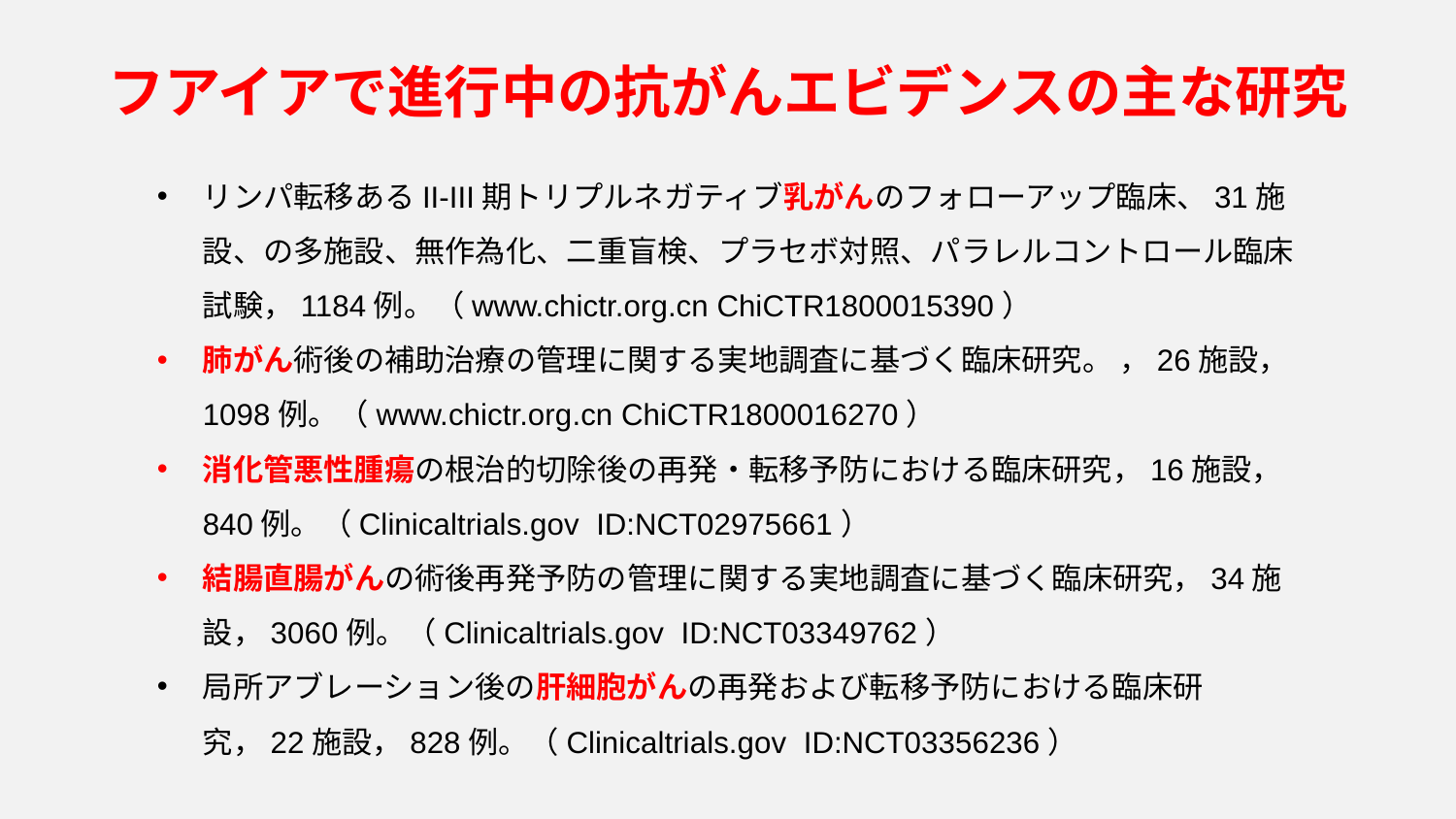

フアイアで進行中の抗がんエビデンスの主な研究
リンパ転移あるII-III期トリプルネガティブ乳がんのフォローアップ臨床、31施設、の多施設、無作為化、二重盲検、プラセボ対照、パラレルコントロール臨床試験，1184例。（www.chictr.org.cn ChiCTR1800015390）
肺がん術後の補助治療の管理に関する実地調査に基づく臨床研究。 ，26施設，1098例。（www.chictr.org.cn ChiCTR1800016270）
消化管悪性腫瘍の根治的切除後の再発・転移予防における臨床研究，16施設，840例。（Clinicaltrials.gov  ID:NCT02975661）
結腸直腸がんの術後再発予防の管理に関する実地調査に基づく臨床研究，34施設，3060例。（Clinicaltrials.gov  ID:NCT03349762）
局所アブレーション後の肝細胞がんの再発および転移予防における臨床研究，22施設，828例。（Clinicaltrials.gov  ID:NCT03356236）